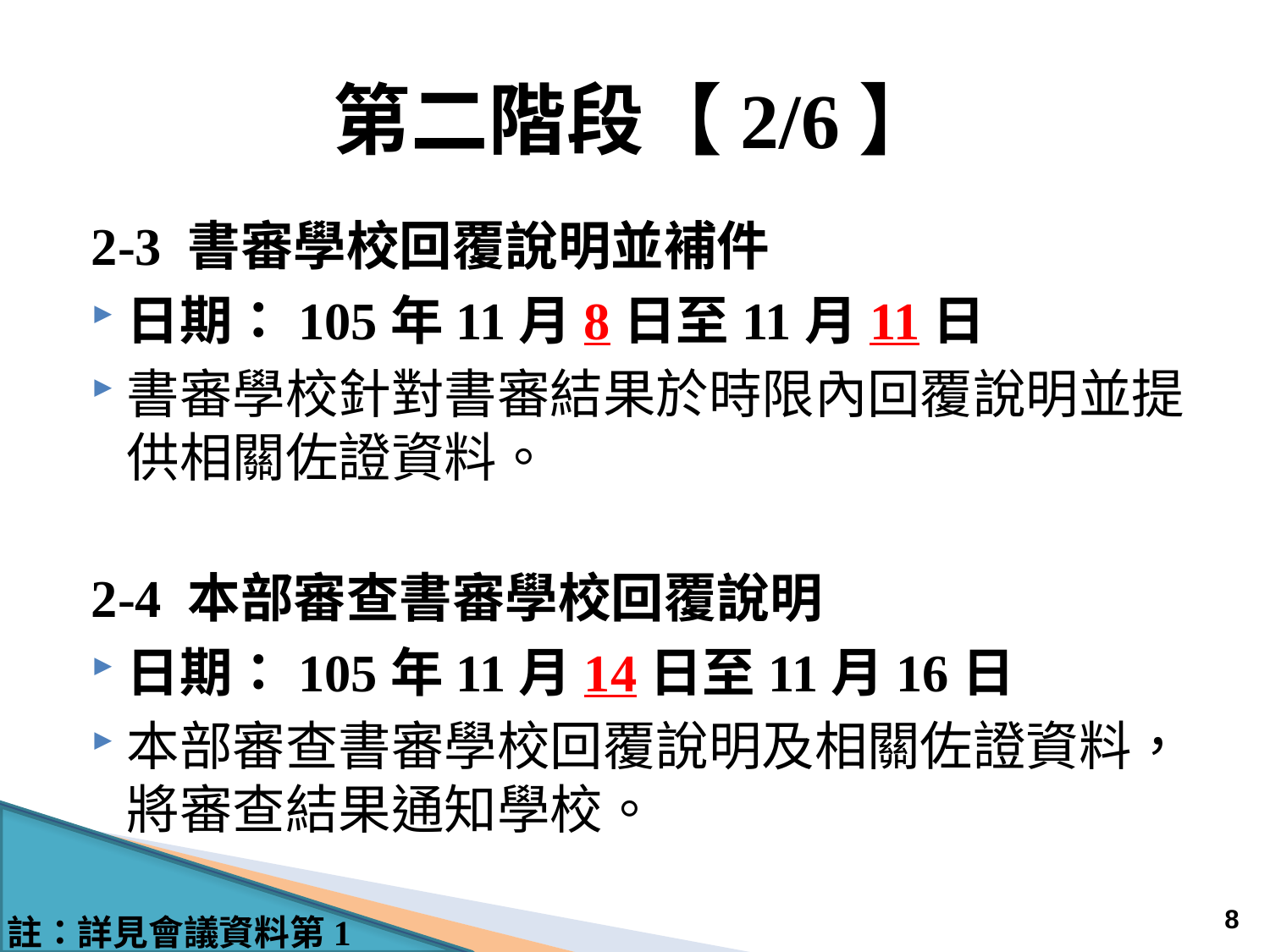

# 第二階段【2/6】
2-3 書審學校回覆說明並補件
日期：105年11月8日至11月11日
書審學校針對書審結果於時限內回覆說明並提供相關佐證資料。

2-4 本部審查書審學校回覆說明
日期：105年11月14日至11月16日
本部審查書審學校回覆說明及相關佐證資料，將審查結果通知學校。

8
註：詳見會議資料第1頁